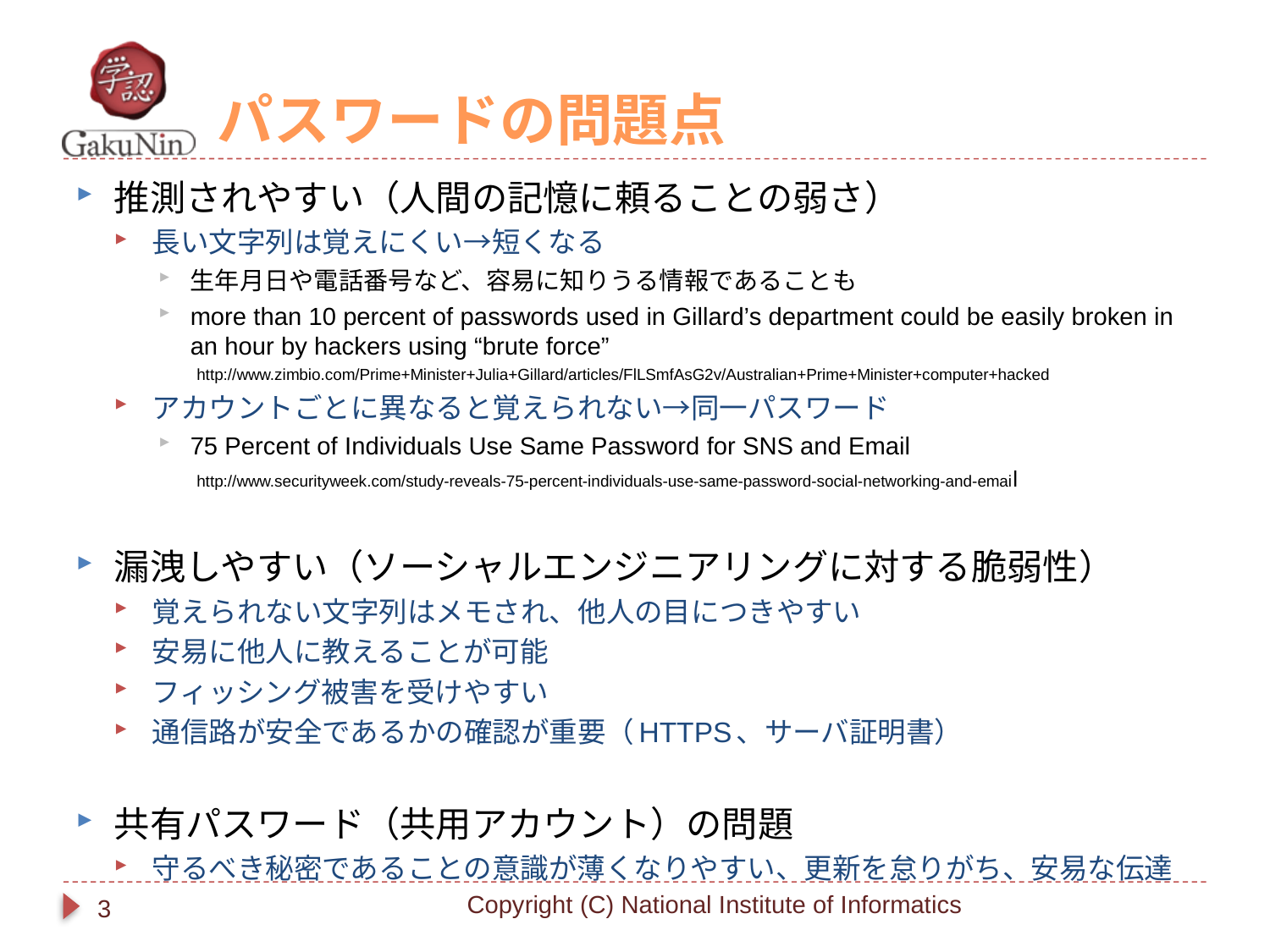

# パスワードの問題点
推測されやすい（人間の記憶に頼ることの弱さ）
長い文字列は覚えにくい→短くなる
生年月日や電話番号など、容易に知りうる情報であることも
more than 10 percent of passwords used in Gillard’s department could be easily broken in an hour by hackers using “brute force”
http://www.zimbio.com/Prime+Minister+Julia+Gillard/articles/FlLSmfAsG2v/Australian+Prime+Minister+computer+hacked
アカウントごとに異なると覚えられない→同一パスワード
75 Percent of Individuals Use Same Password for SNS and Email
http://www.securityweek.com/study-reveals-75-percent-individuals-use-same-password-social-networking-and-email

漏洩しやすい（ソーシャルエンジニアリングに対する脆弱性）
覚えられない文字列はメモされ、他人の目につきやすい
安易に他人に教えることが可能
フィッシング被害を受けやすい
通信路が安全であるかの確認が重要（HTTPS、サーバ証明書）

共有パスワード（共用アカウント）の問題
守るべき秘密であることの意識が薄くなりやすい、更新を怠りがち、安易な伝達
3
Copyright (C) National Institute of Informatics